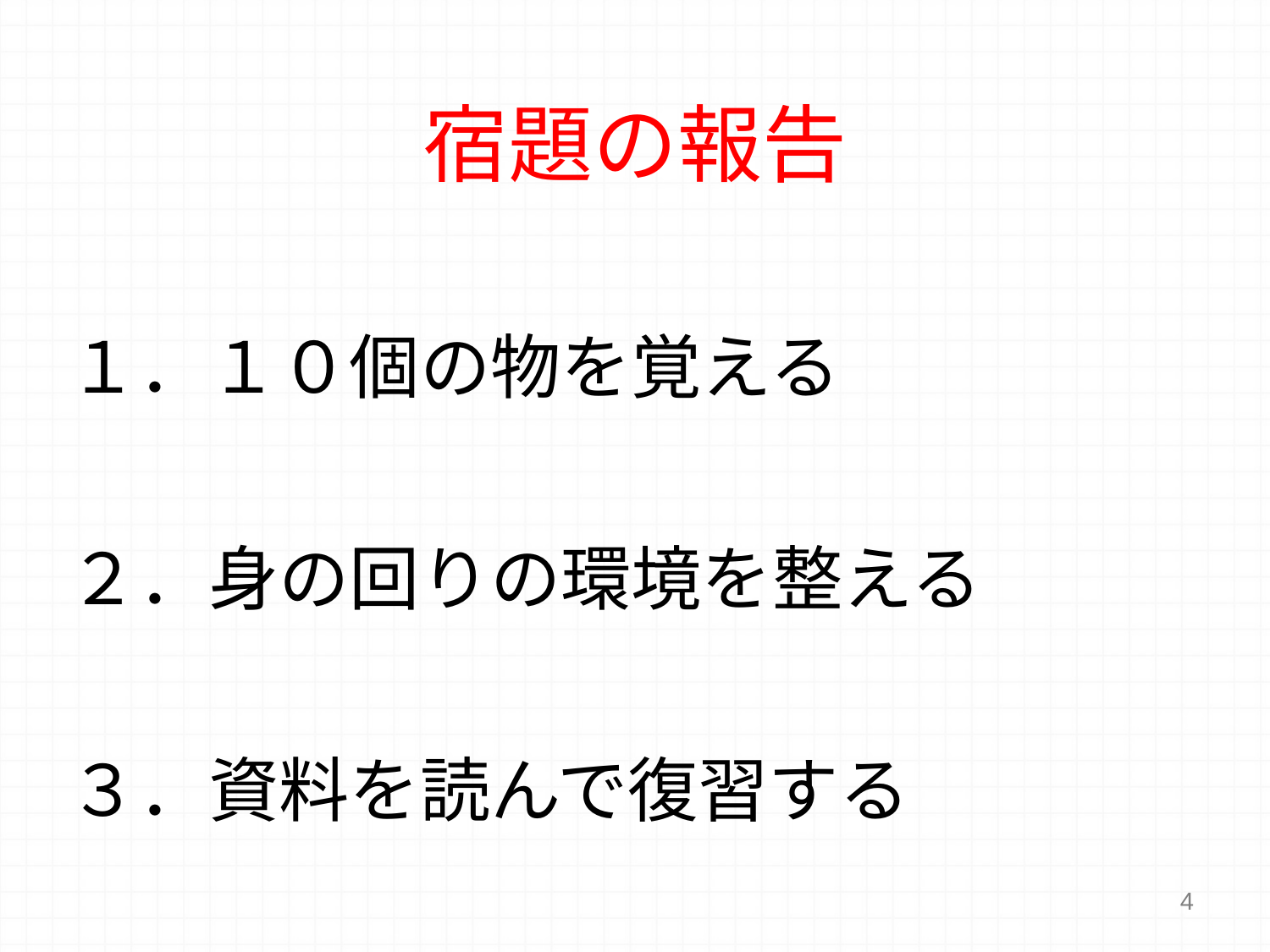

# 宿題の報告
１．１０個の物を覚える
２．身の回りの環境を整える
３．資料を読んで復習する
4